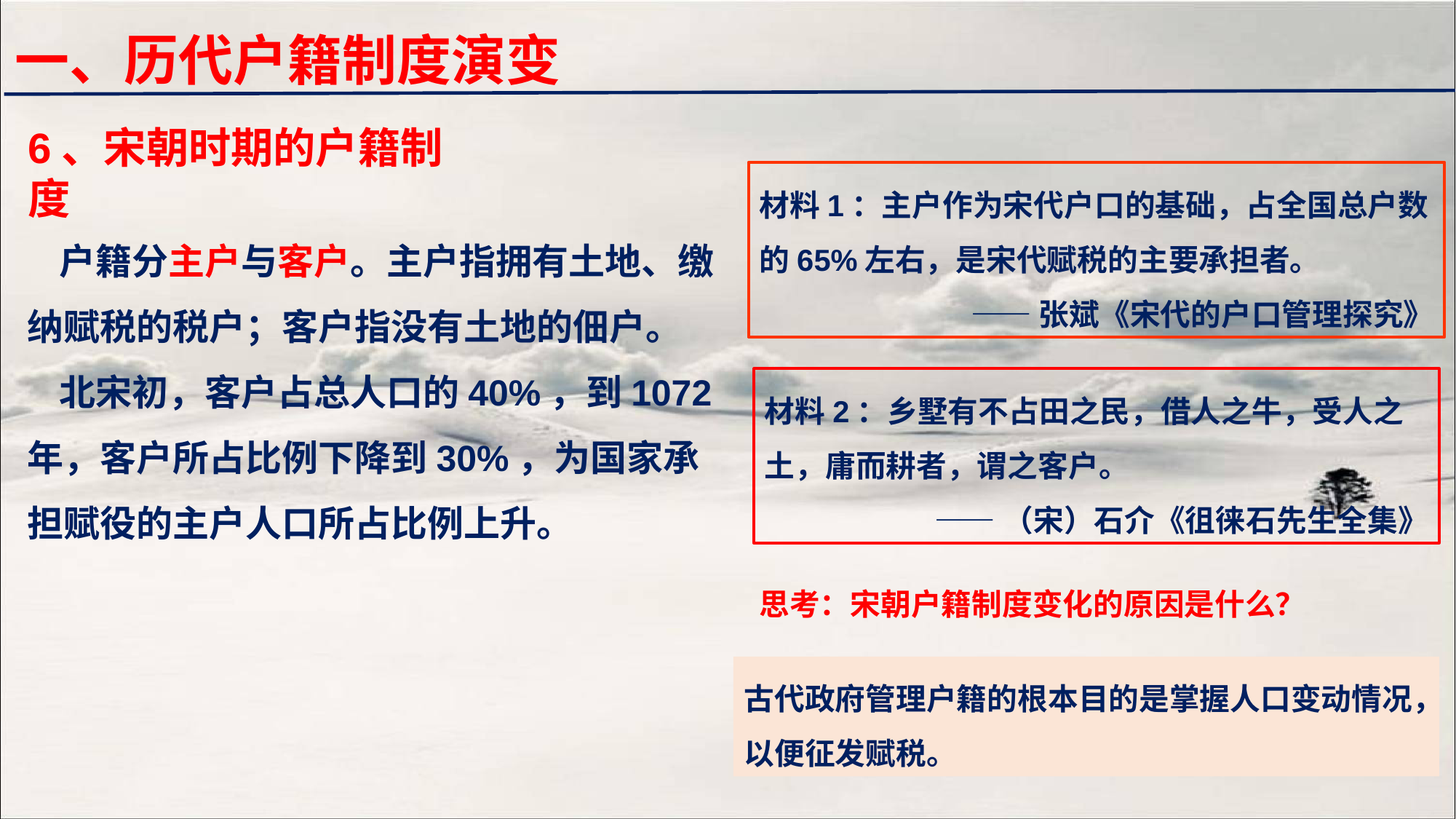

一、历代户籍制度演变
6、宋朝时期的户籍制度
材料1：主户作为宋代户口的基础，占全国总户数的65%左右，是宋代赋税的主要承担者。
——张斌《宋代的户口管理探究》
户籍分主户与客户。主户指拥有土地、缴纳赋税的税户；客户指没有土地的佃户。
北宋初，客户占总人口的40%，到1072年，客户所占比例下降到30%，为国家承担赋役的主户人口所占比例上升。
材料2：乡墅有不占田之民，借人之牛，受人之土，庸而耕者，谓之客户。
——（宋）石介《徂徕石先生全集》
思考：宋朝户籍制度变化的原因是什么？
古代政府管理户籍的根本目的是掌握人口变动情况，以便征发赋税。